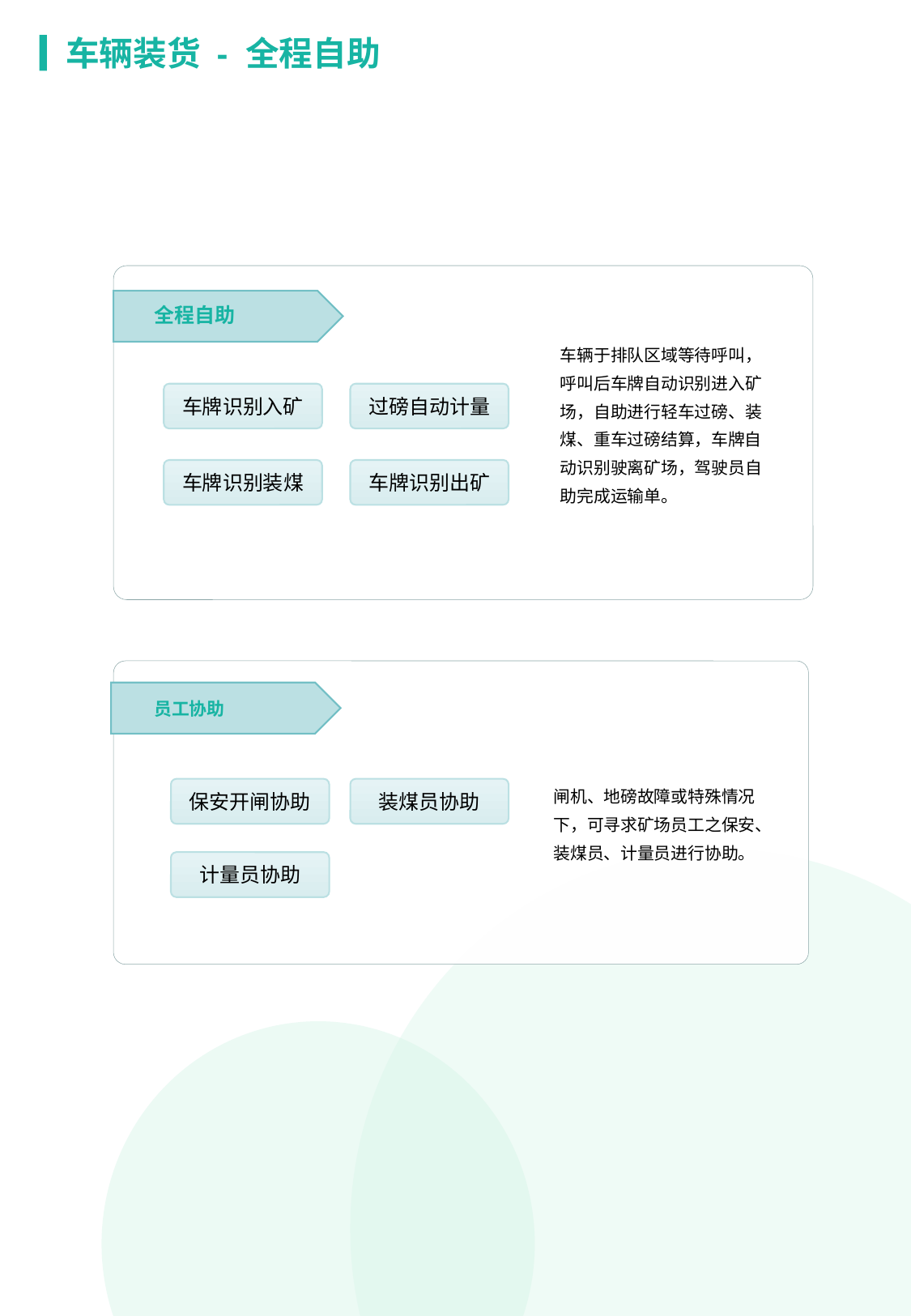

车辆装货 - 全程自助

全程自助
车辆于排队区域等待呼叫，呼叫后车牌自动识别进入矿场，自助进行轻车过磅、装煤、重车过磅结算，车牌自动识别驶离矿场，驾驶员自助完成运输单。
车牌识别入矿
过磅自动计量
车牌识别装煤
车牌识别出矿

员工协助
闸机、地磅故障或特殊情况下，可寻求矿场员工之保安、装煤员、计量员进行协助。
保安开闸协助
装煤员协助

计量员协助